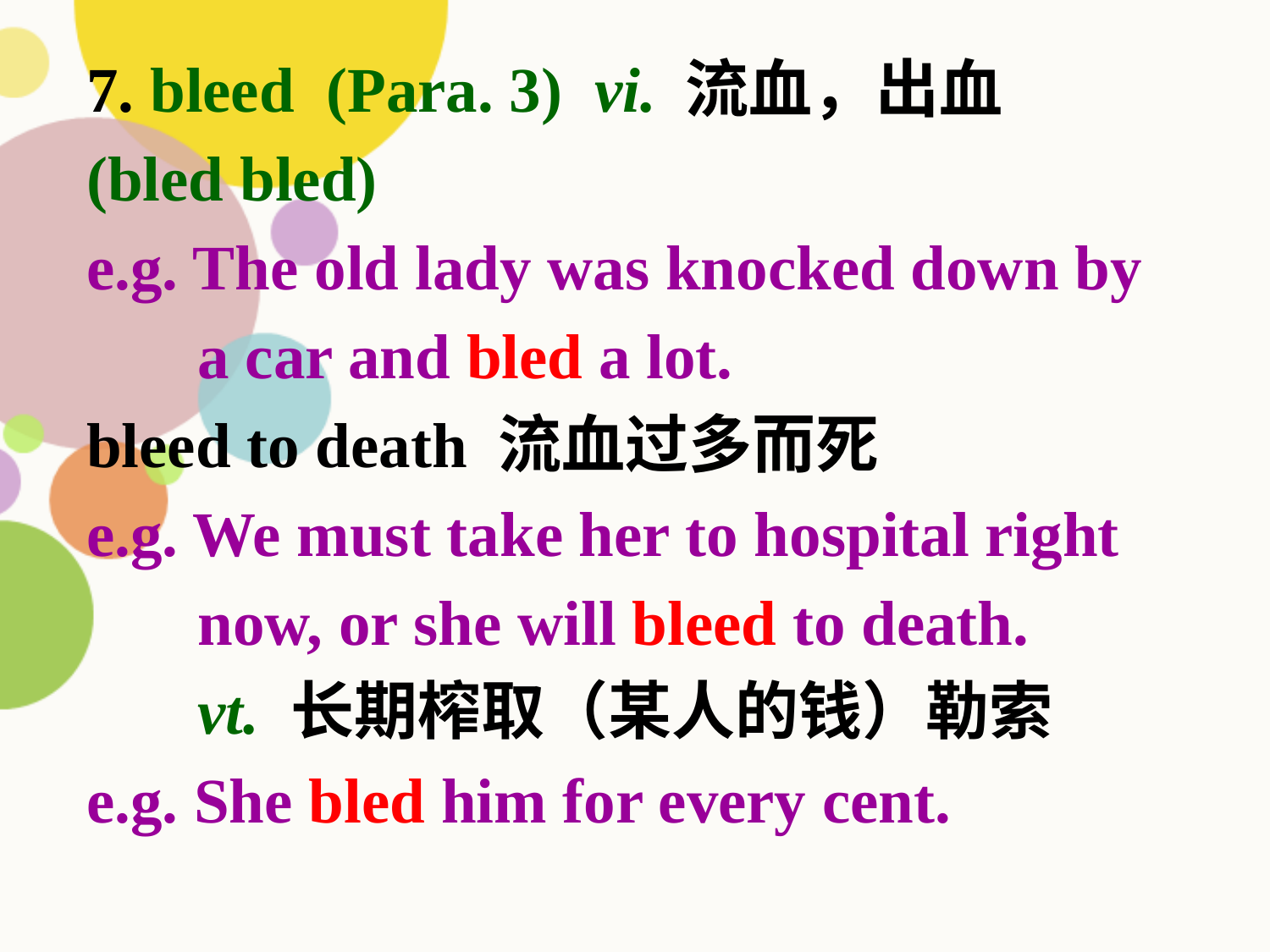

7. bleed  (Para. 3)  vi. 流血，出血
(bled bled)
e.g. The old lady was knocked down by
       a car and bled a lot.
bleed to death 流血过多而死
e.g. We must take her to hospital right
       now, or she will bleed to death.
       vt. 长期榨取（某人的钱）勒索
e.g. She bled him for every cent.